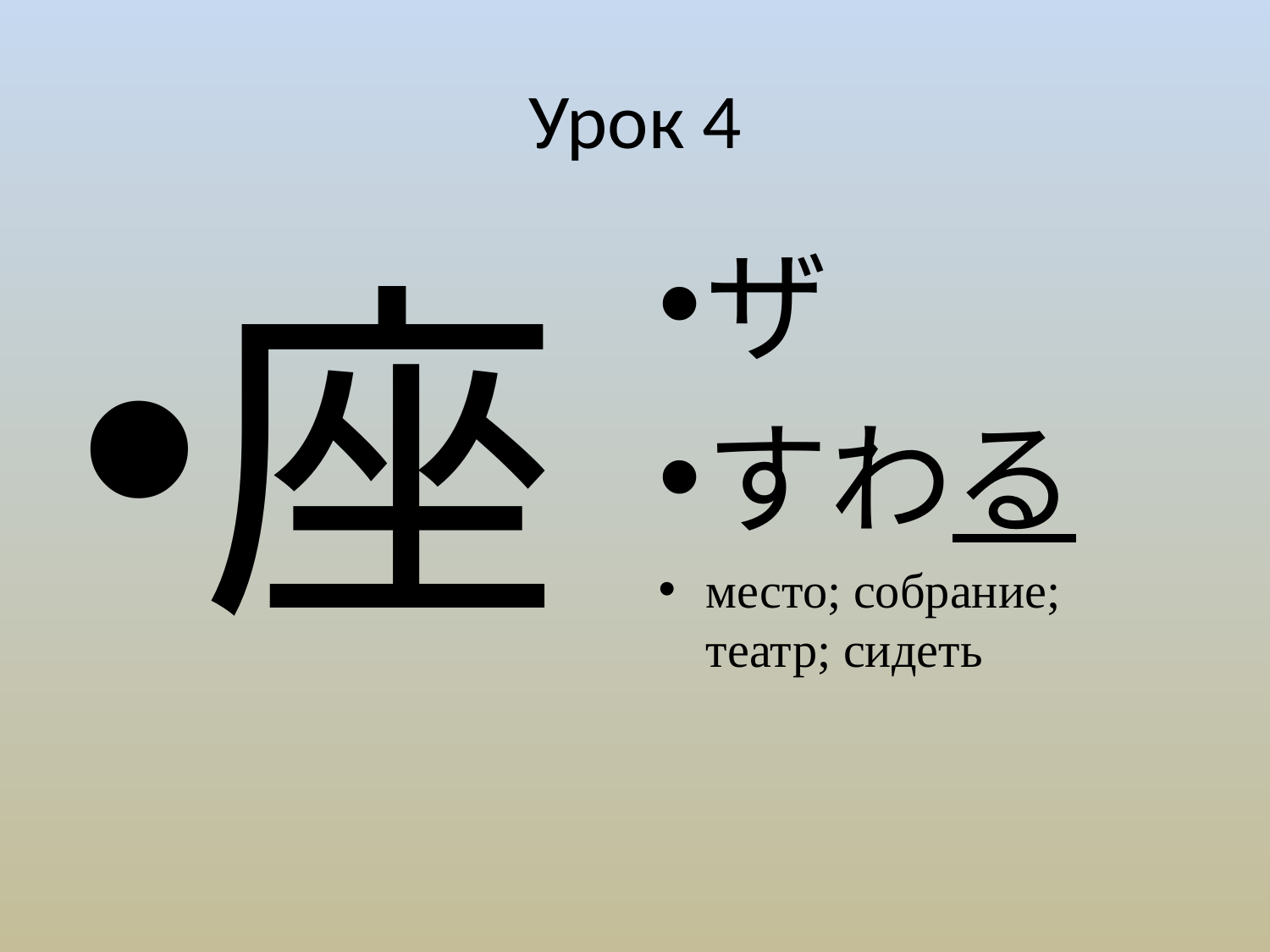

# Урок 4
座

ザ
すわる
место; собрание; театр; сидеть